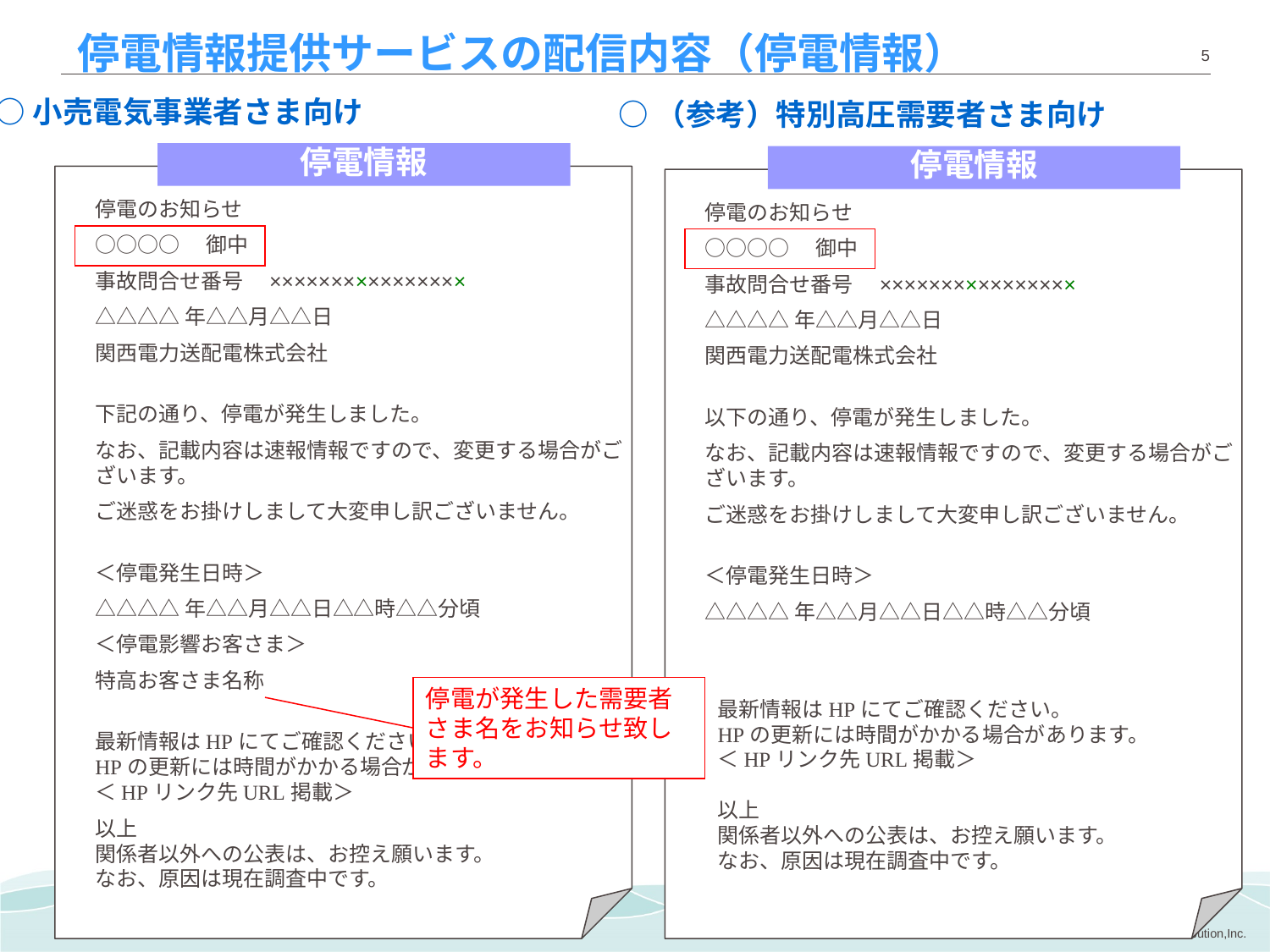

停電情報提供サービスの配信内容（停電情報）
○小売電気事業者さま向け
○（参考）特別高圧需要者さま向け
停電情報
停電情報

停電のお知らせ
○○○○　御中
事故問合せ番号　××××××××××××××××
△△△△年△△月△△日
関西電力送配電株式会社
下記の通り、停電が発生しました。
なお、記載内容は速報情報ですので、変更する場合がございます。
ご迷惑をお掛けしまして大変申し訳ございません。
＜停電発生日時＞
△△△△年△△月△△日△△時△△分頃
＜停電影響お客さま＞
特高お客さま名称

最新情報はHPにてご確認ください。
HPの更新には時間がかかる場合があります。
＜HPリンク先URL掲載＞
以上
関係者以外への公表は、お控え願います。
なお、原因は現在調査中です。

停電のお知らせ
○○○○　御中
事故問合せ番号　××××××××××××××××
△△△△年△△月△△日
関西電力送配電株式会社
以下の通り、停電が発生しました。
なお、記載内容は速報情報ですので、変更する場合がございます。
ご迷惑をお掛けしまして大変申し訳ございません。
＜停電発生日時＞
△△△△年△△月△△日△△時△△分頃

停電が発生した需要者さま名をお知らせ致します。
最新情報はHPにてご確認ください。
HPの更新には時間がかかる場合があります。
＜HPリンク先URL掲載＞

以上
関係者以外への公表は、お控え願います。
なお、原因は現在調査中です。